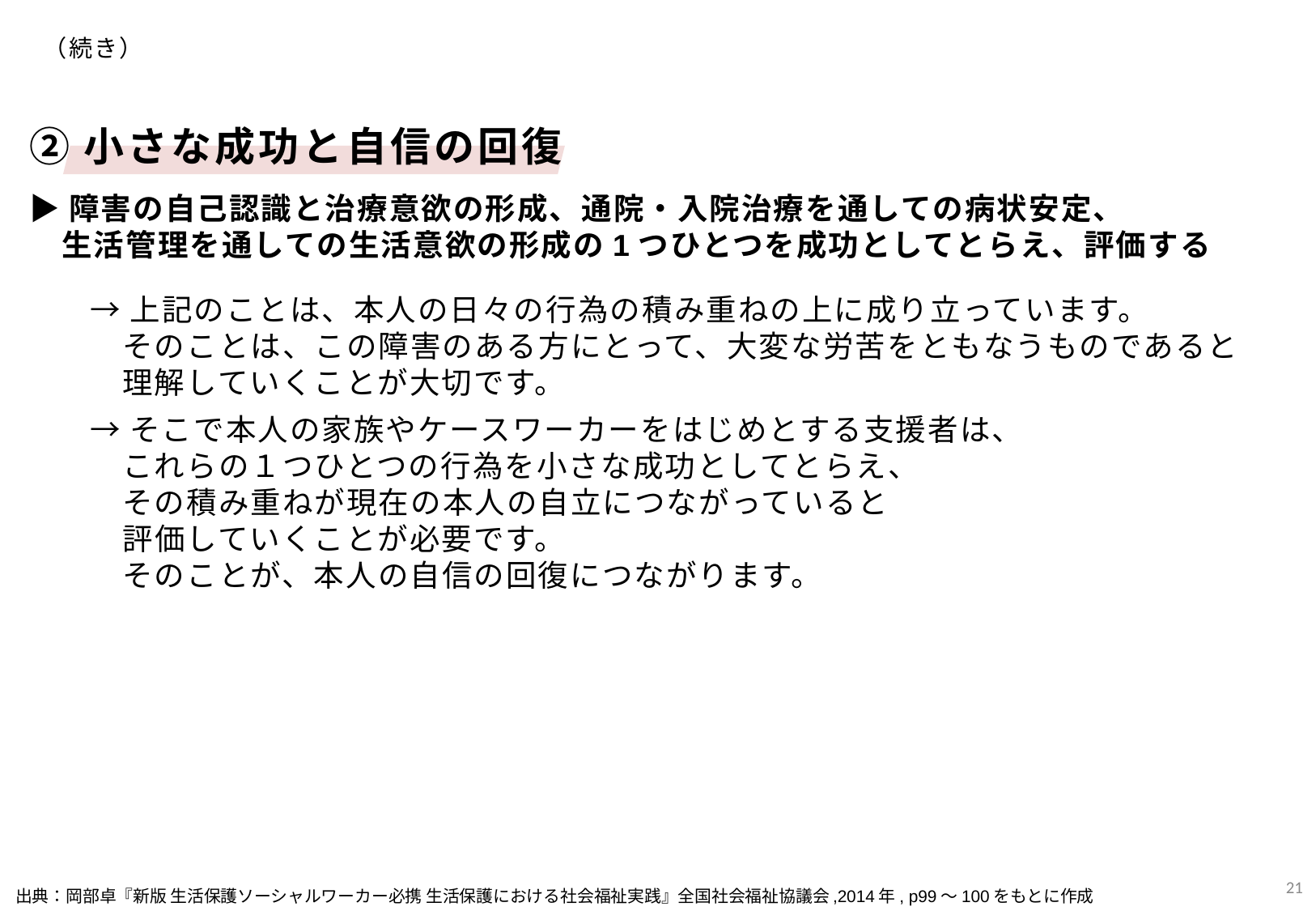

（続き）
②小さな成功と自信の回復
▶障害の自己認識と治療意欲の形成、通院・入院治療を通しての病状安定、
　生活管理を通しての生活意欲の形成の1つひとつを成功としてとらえ、評価する

→上記のことは、本人の日々の行為の積み重ねの上に成り立っています。
　そのことは、この障害のある方にとって、大変な労苦をともなうものであると
　理解していくことが大切です。
→そこで本人の家族やケースワーカーをはじめとする支援者は、
　これらの１つひとつの行為を小さな成功としてとらえ、
　その積み重ねが現在の本人の自立につながっていると
　評価していくことが必要です。
　そのことが、本人の自信の回復につながります。

21
出典：岡部卓『新版 生活保護ソーシャルワーカー必携 生活保護における社会福祉実践』全国社会福祉協議会,2014年, p99～100をもとに作成